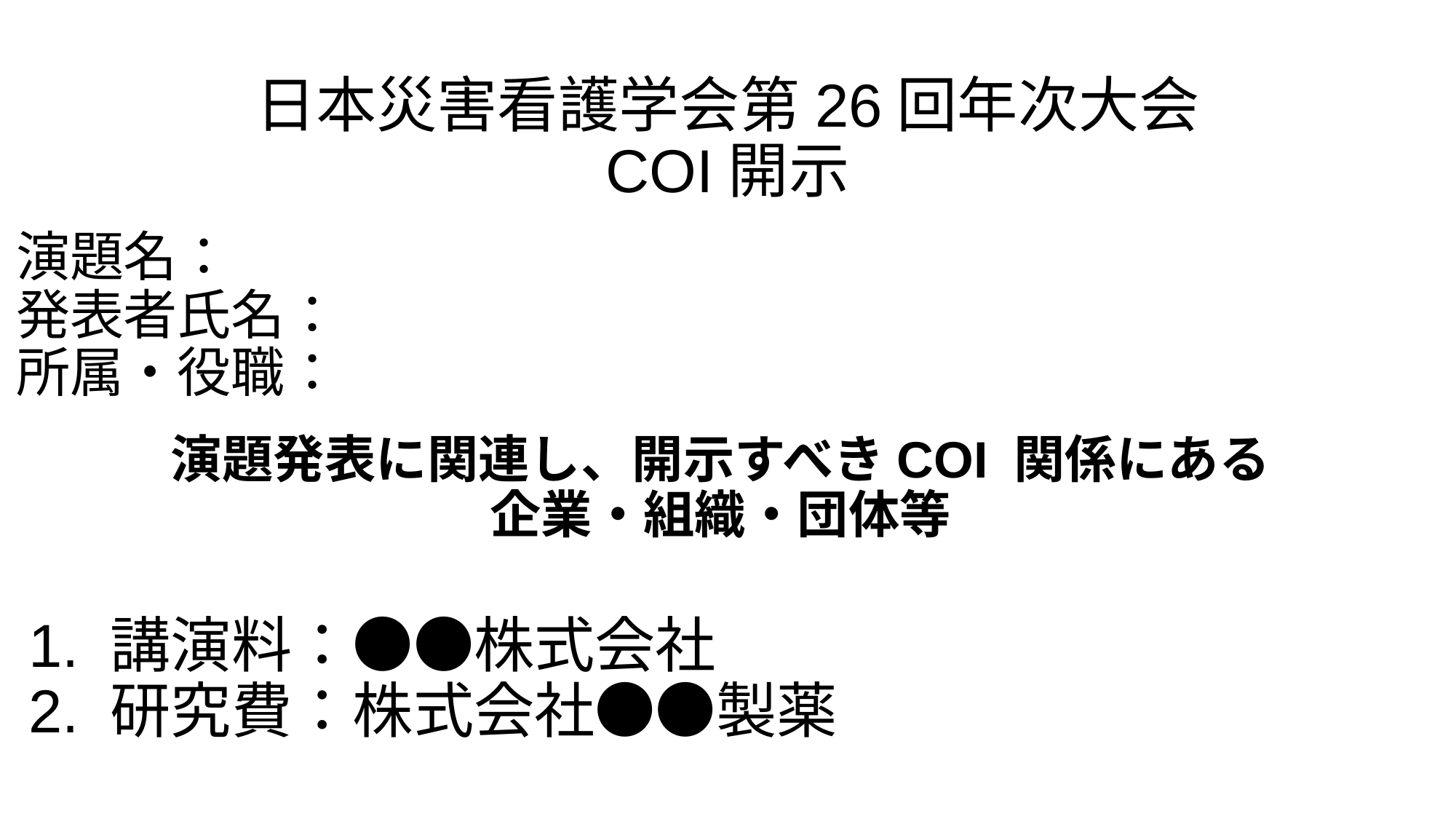

# 日本災害看護学会第26回年次大会 COI開示
演題名：
発表者氏名：
所属・役職：
演題発表に関連し、開示すべきCOI 関係にある
企業・組織・団体等
1. 講演料：●●株式会社
2. 研究費：株式会社●●製薬